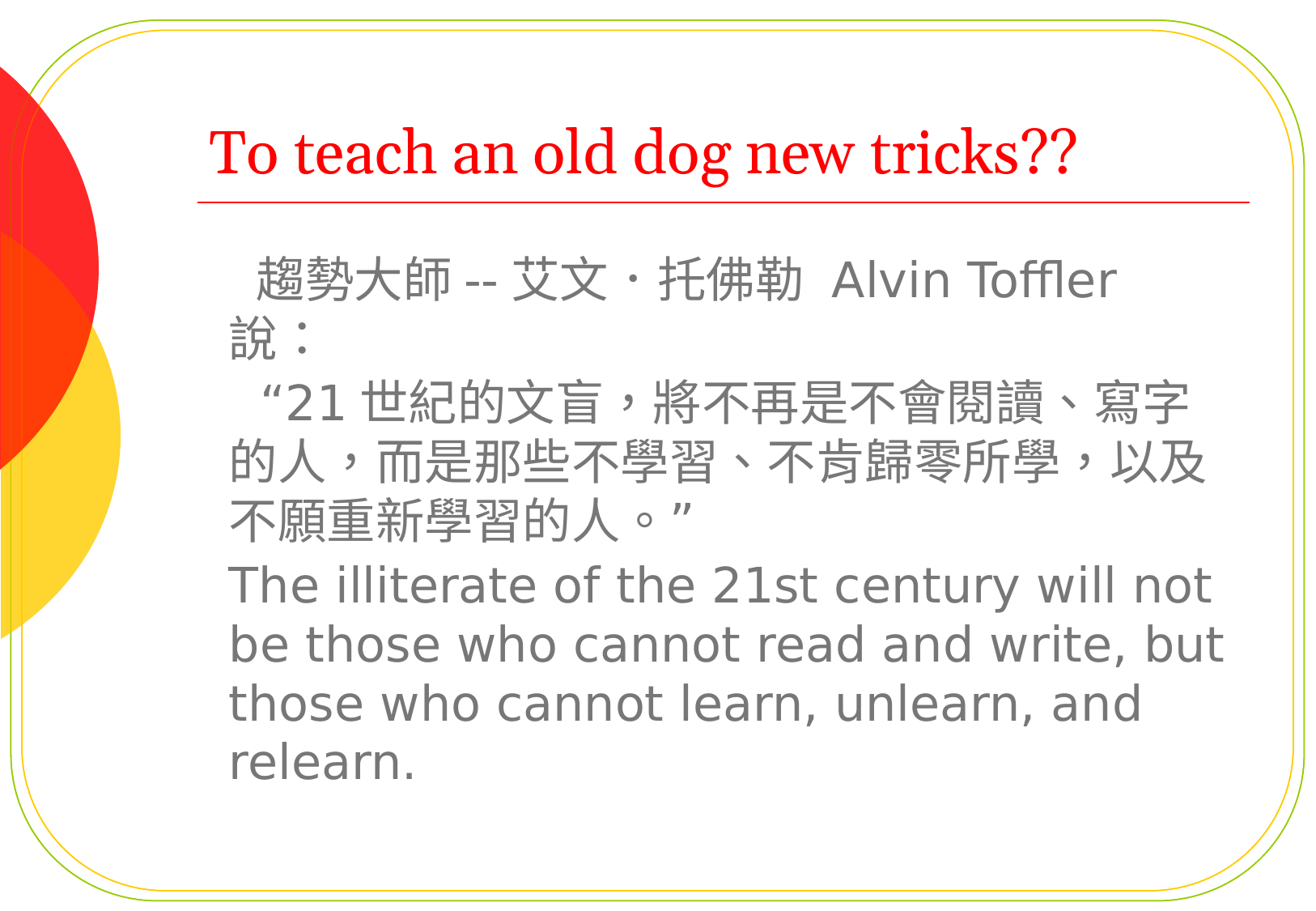

# To teach an old dog new tricks??
 趨勢大師--艾文．托佛勒 Alvin Toffler 說：
  “21世紀的文盲，將不再是不會閱讀、寫字的人，而是那些不學習、不肯歸零所學，以及不願重新學習的人。”
The illiterate of the 21st century will not be those who cannot read and write, but those who cannot learn, unlearn, and relearn.